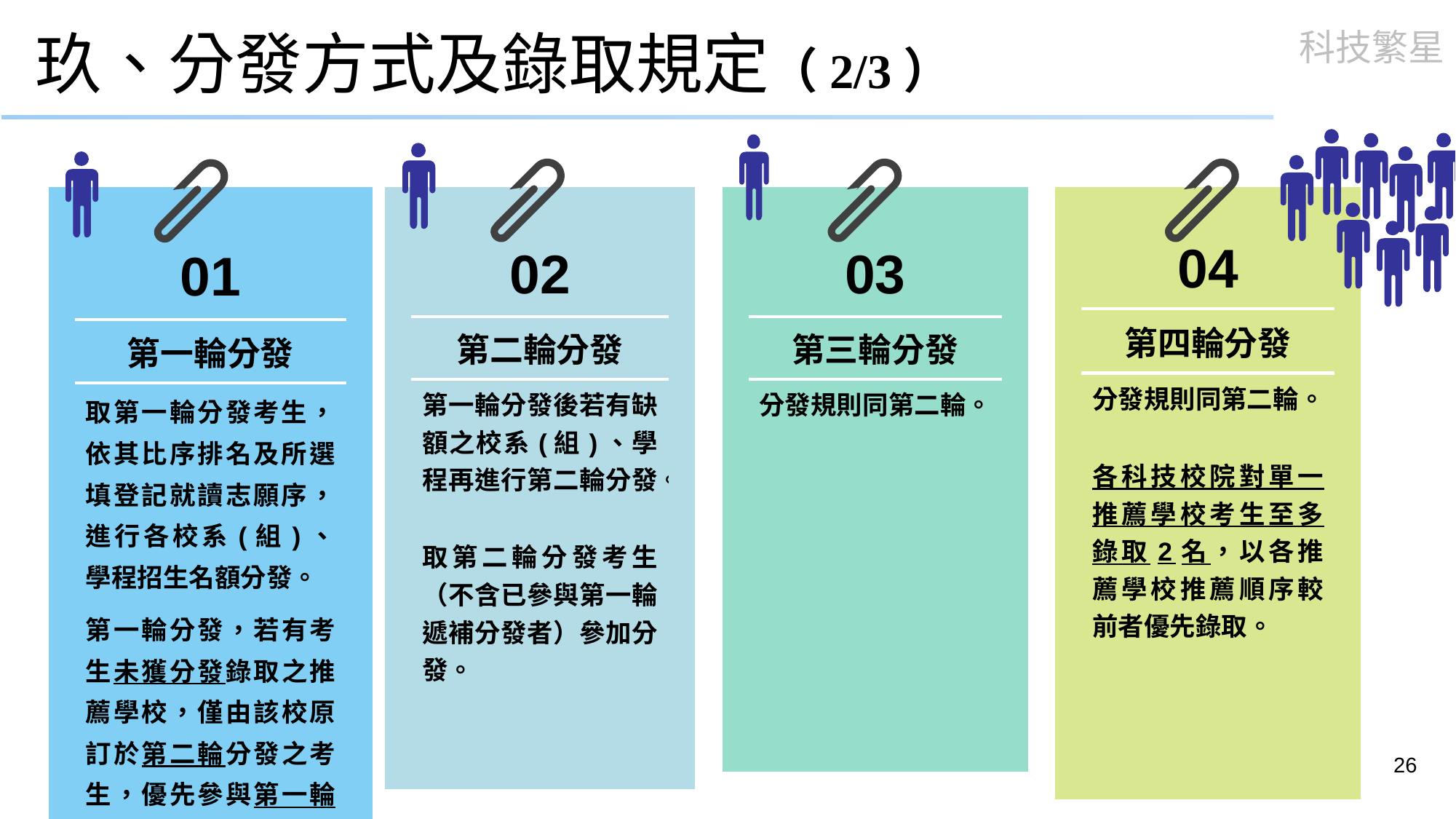

# 玖、分發方式及錄取規定（2/3）

|  |  |  |
| --- | --- | --- |
|  | 01 |  |
|  | 第一輪分發 |  |
|  | 取第一輪分發考生，依其比序排名及所選填登記就讀志願序，進行各校系(組)、學程招生名額分發。 |  |
|  | 第一輪分發，若有考生未獲分發錄取之推薦學校，僅由該校原訂於第二輪分發之考生，優先參與第一輪遞補分發。 |  |
|  |  |  |
| --- | --- | --- |
|  | 02 |  |
|  | 第二輪分發 |  |
|  | 第一輪分發後若有缺額之校系(組)、學程再進行第二輪分發。 |  |
|  | 取第二輪分發考生（不含已參與第一輪遞補分發者）參加分發。 |  |
|  |  |  |
| --- | --- | --- |
|  | 03 |  |
|  | 第三輪分發 |  |
|  | 分發規則同第二輪。 |  |
|  |  |  |
|  |  |  |
| --- | --- | --- |
|  | 04 |  |
|  | 第四輪分發 |  |
|  | 分發規則同第二輪。 |  |
|  | 各科技校院對單一推薦學校考生至多錄取2名，以各推薦學校推薦順序較前者優先錄取。 |  |
|  |  |  |

26